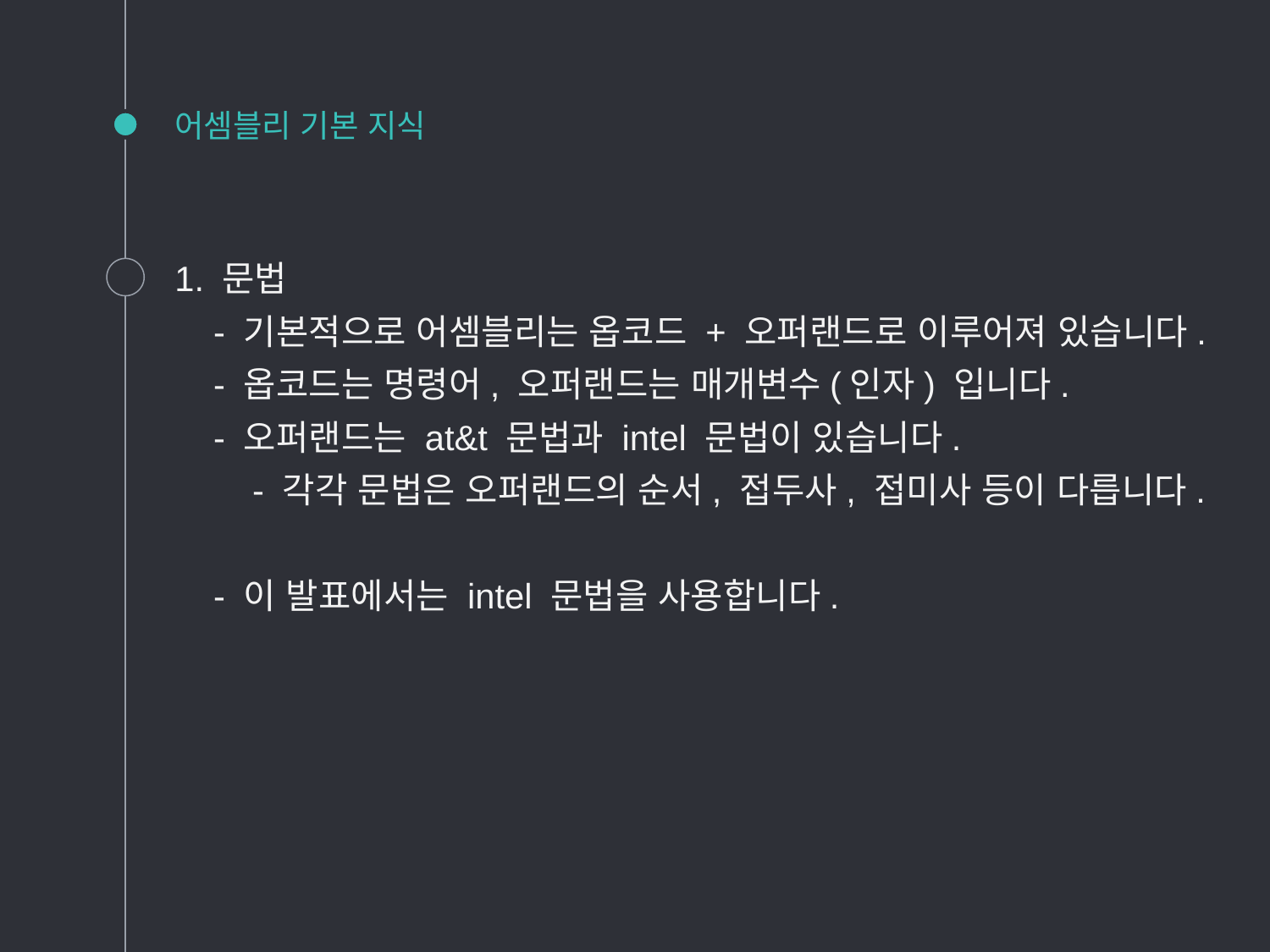

# 어셈블리 기본 지식
1. 문법
    - 기본적으로 어셈블리는 옵코드 + 오퍼랜드로 이루어져 있습니다.
    - 옵코드는 명령어, 오퍼랜드는 매개변수(인자) 입니다.
    - 오퍼랜드는 at&t 문법과 intel 문법이 있습니다.
        - 각각 문법은 오퍼랜드의 순서, 접두사, 접미사 등이 다릅니다.

    - 이 발표에서는 intel 문법을 사용합니다.